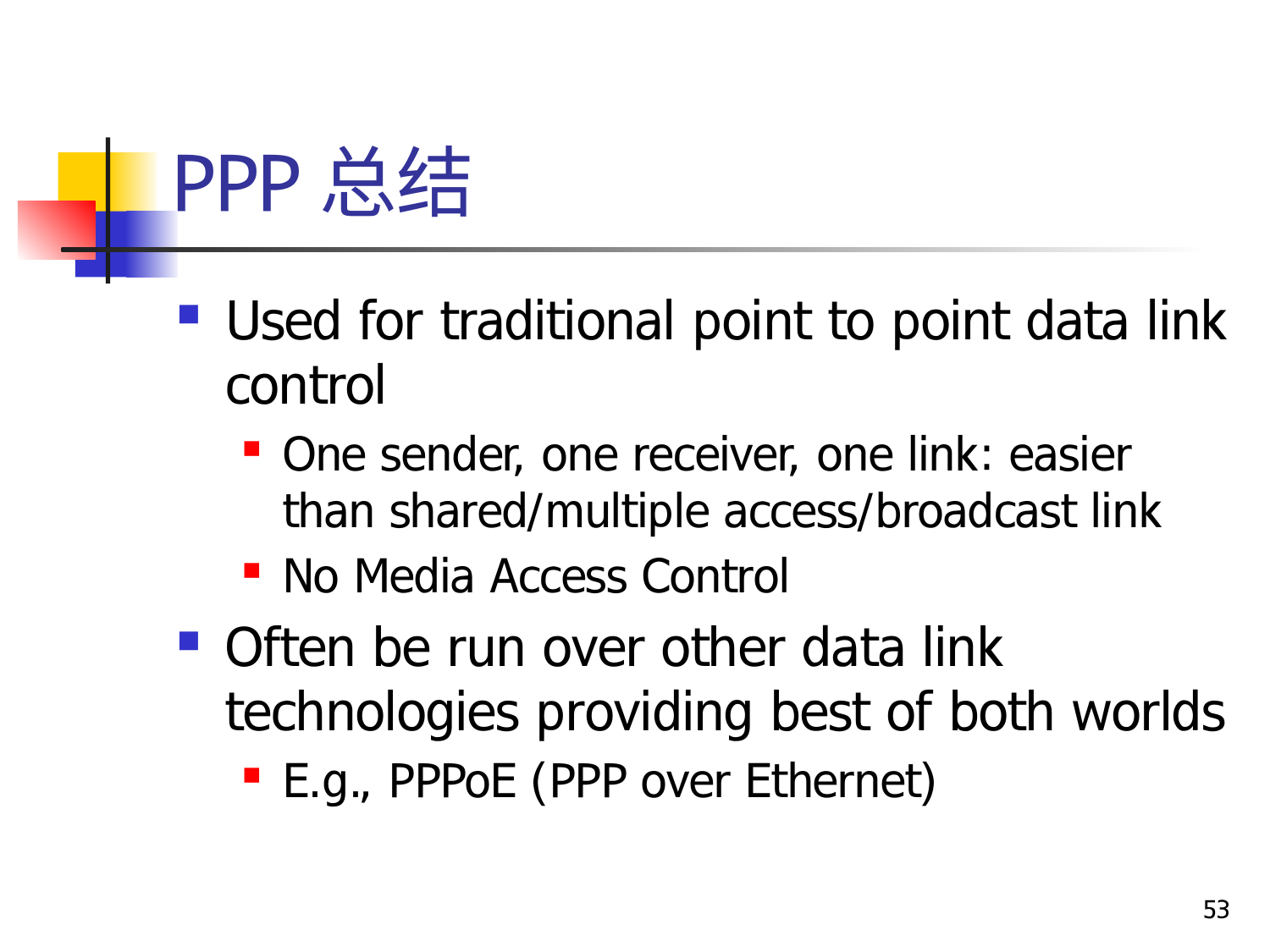

# PPP总结
Used for traditional point to point data link control
One sender, one receiver, one link: easier than shared/multiple access/broadcast link
No Media Access Control
Often be run over other data link technologies providing best of both worlds
E.g., PPPoE (PPP over Ethernet)

53